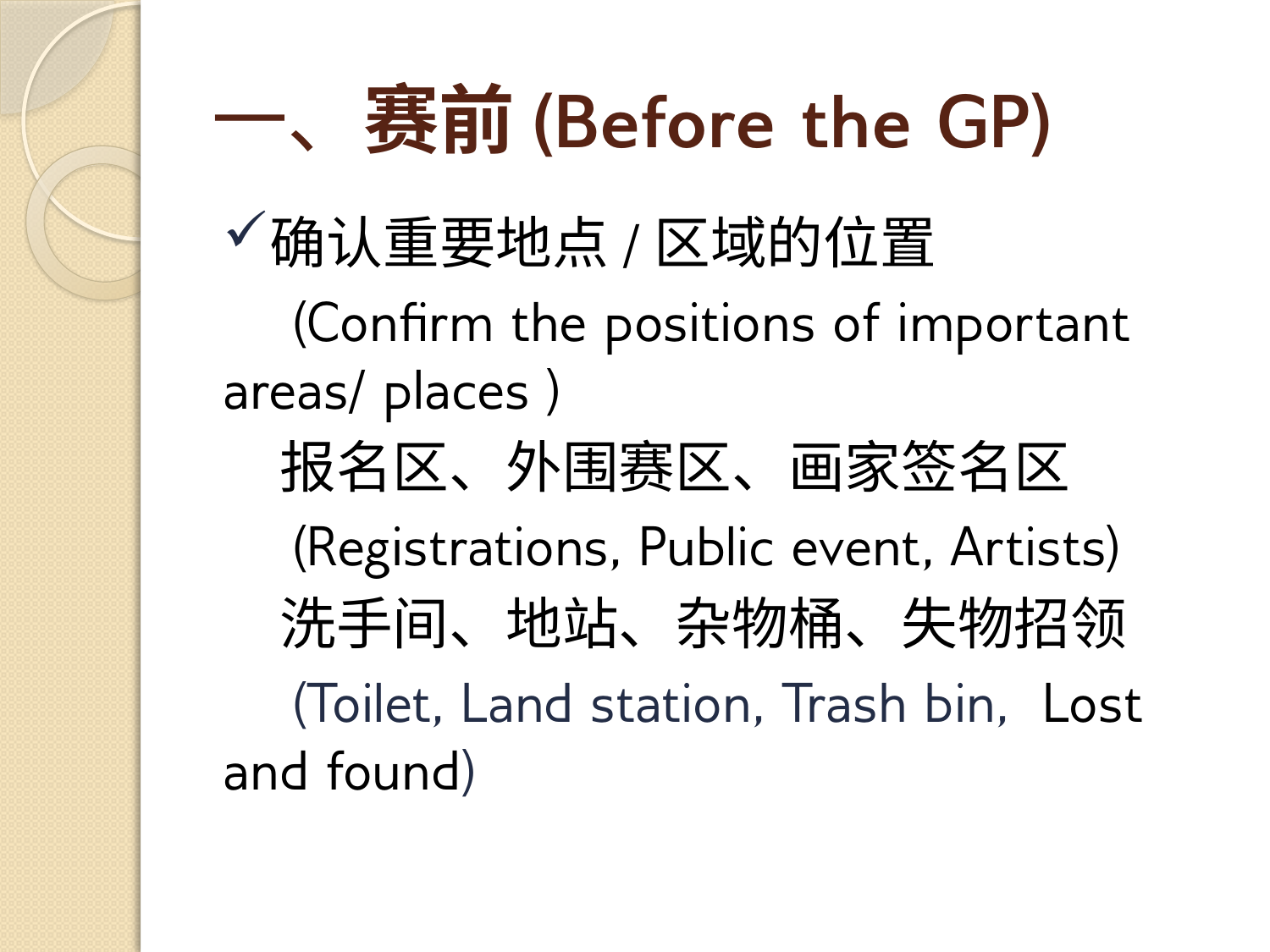

# 一、赛前(Before the GP)
确认重要地点/区域的位置
　(Confirm the positions of important areas/ places )
　报名区、外围赛区、画家签名区
　(Registrations, Public event, Artists)
　洗手间、地站、杂物桶、失物招领
　(Toilet, Land station, Trash bin,  Lost and found)